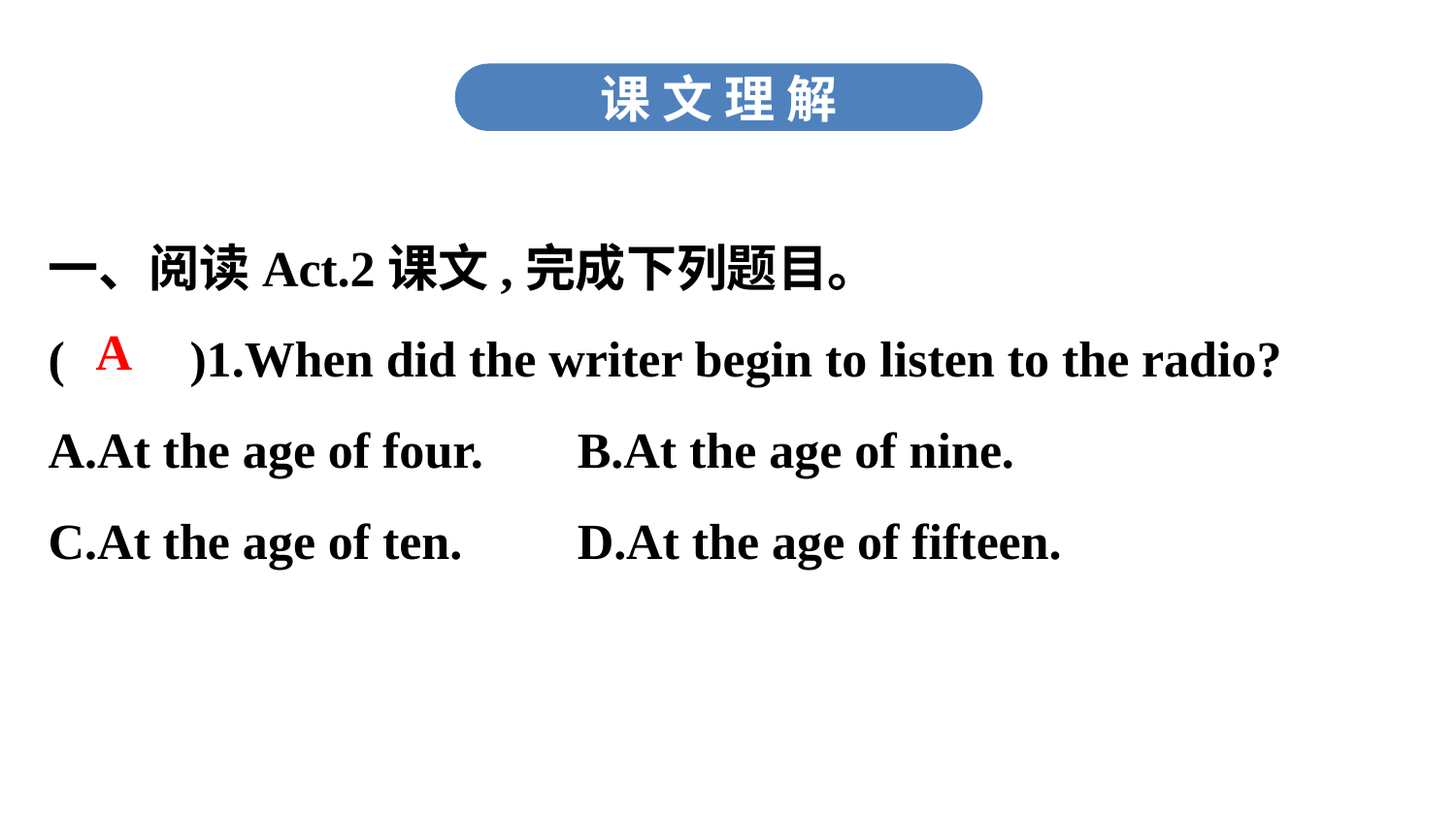

课 文 理 解
一、阅读Act.2课文,完成下列题目。
(　　)1.When did the writer begin to listen to the radio?
A.At the age of four.　	B.At the age of nine.
C.At the age of ten.　	D.At the age of fifteen.
A